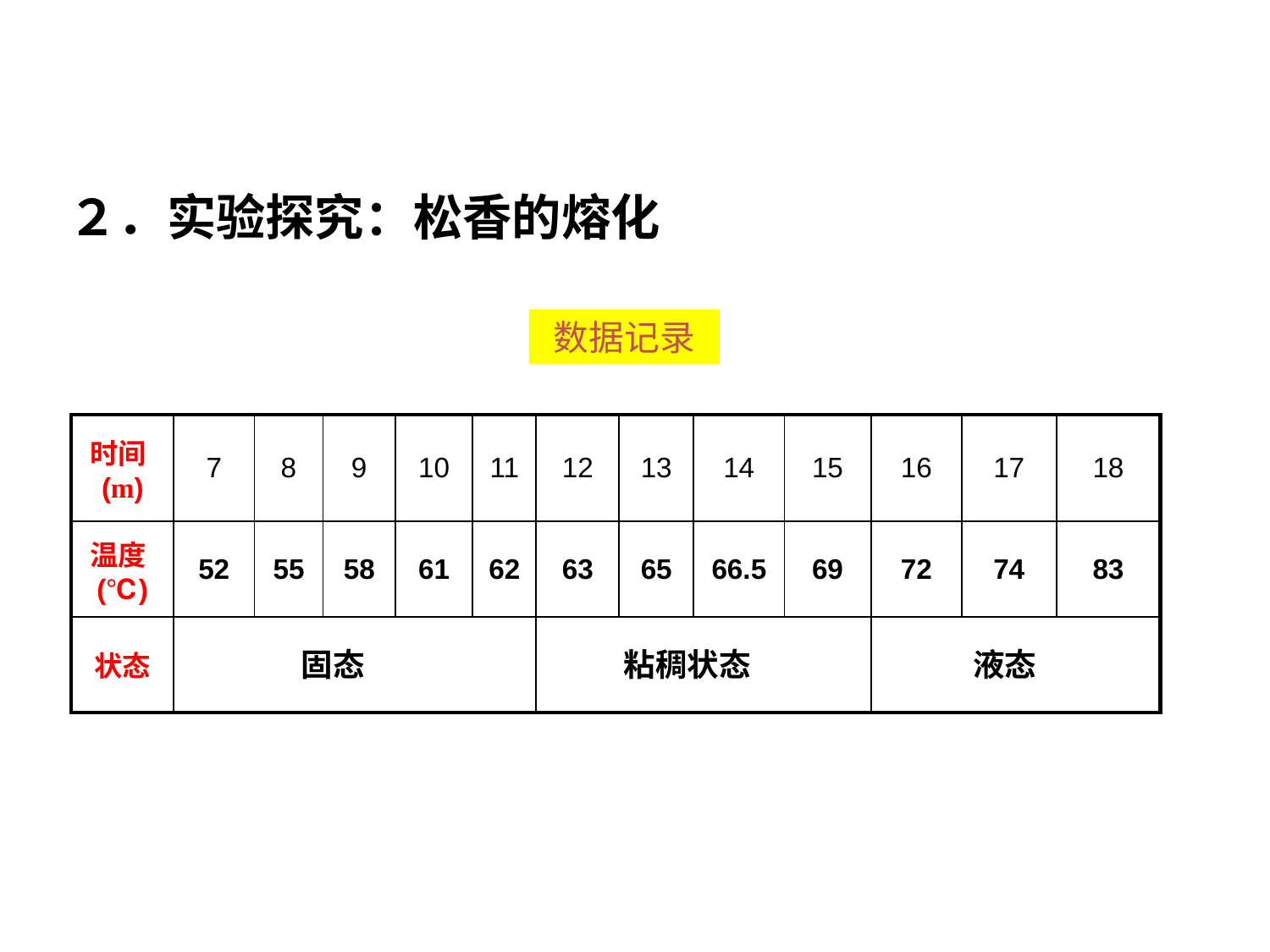

２．实验探究：松香的熔化
数据记录
| 时间(m) | 7 | 8 | 9 | 10 | 11 | 12 | 13 | 14 | 15 | 16 | 17 | 18 |
| --- | --- | --- | --- | --- | --- | --- | --- | --- | --- | --- | --- | --- |
| 温度(℃) | 52 | 55 | 58 | 61 | 62 | 63 | 65 | 66.5 | 69 | 72 | 74 | 83 |
| 状态 |  |  |  |  |  |  |  |  |  |  |  |  |
固态
粘稠状态
液态